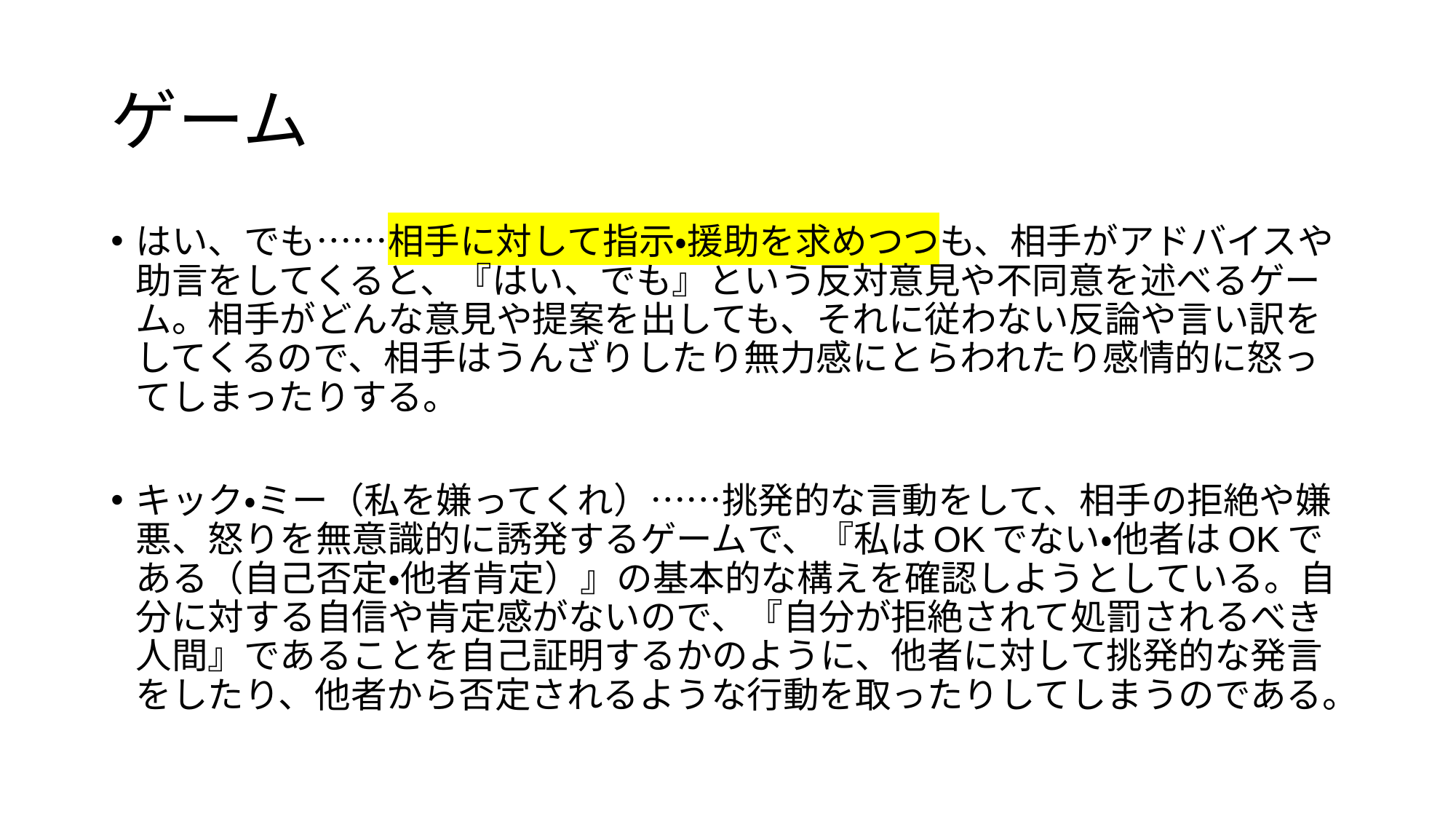

# ゲーム
はい、でも……相手に対して指示・援助を求めつつも、相手がアドバイスや助言をしてくると、『はい、でも』という反対意見や不同意を述べるゲーム。相手がどんな意見や提案を出しても、それに従わない反論や言い訳をしてくるので、相手はうんざりしたり無力感にとらわれたり感情的に怒ってしまったりする。

キック・ミー（私を嫌ってくれ）……挑発的な言動をして、相手の拒絶や嫌悪、怒りを無意識的に誘発するゲームで、『私はOKでない・他者はOKである（自己否定・他者肯定）』の基本的な構えを確認しようとしている。自分に対する自信や肯定感がないので、『自分が拒絶されて処罰されるべき人間』であることを自己証明するかのように、他者に対して挑発的な発言をしたり、他者から否定されるような行動を取ったりしてしまうのである。